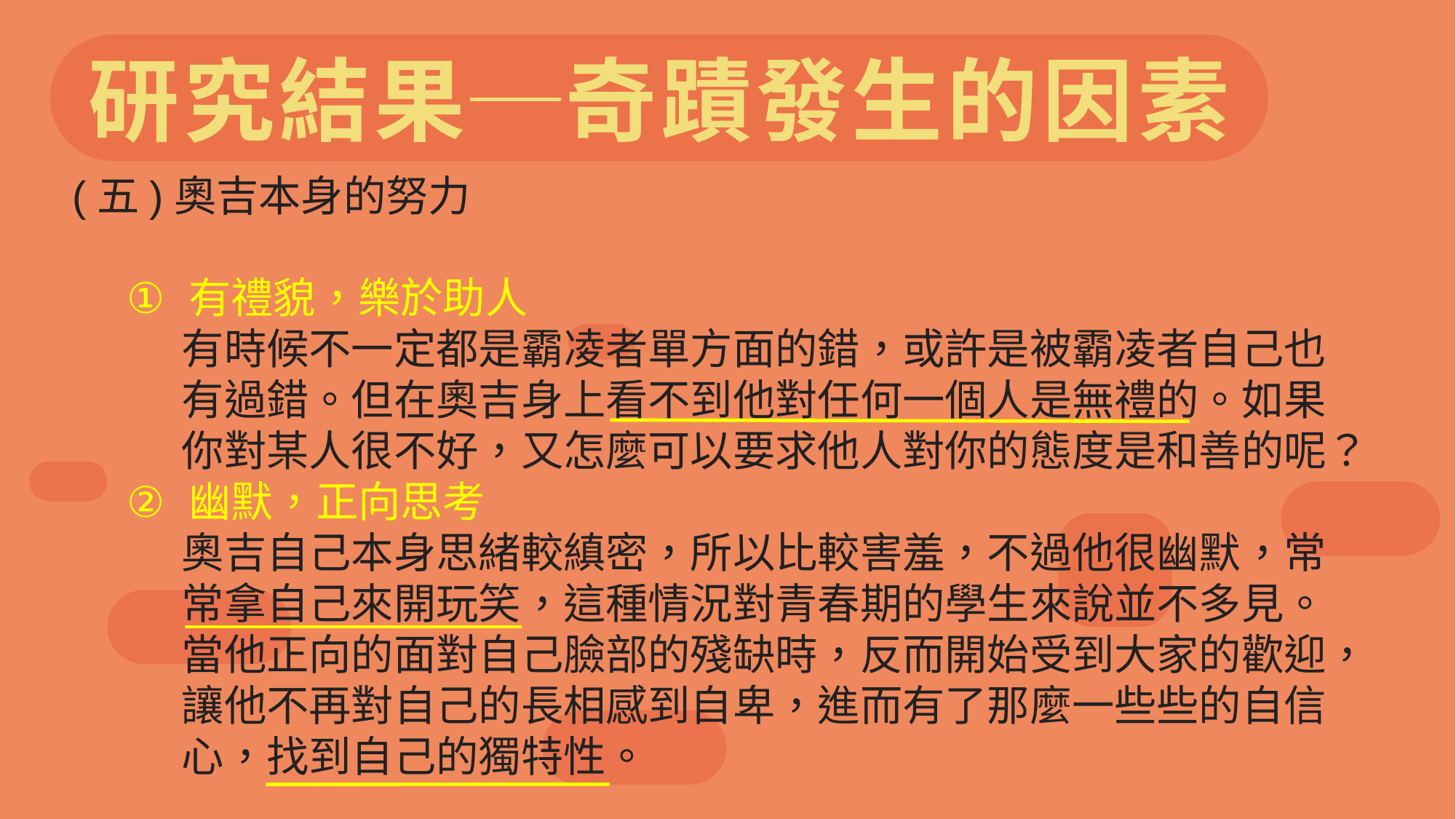

研究結果─奇蹟發生的因素
(五)奧吉本身的努力

有禮貌，樂於助人
有時候不一定都是霸凌者單方面的錯，或許是被霸凌者自己也有過錯。但在奧吉身上看不到他對任何一個人是無禮的。如果你對某人很不好，又怎麼可以要求他人對你的態度是和善的呢？
幽默，正向思考
奧吉自己本身思緒較縝密，所以比較害羞，不過他很幽默，常常拿自己來開玩笑，這種情況對青春期的學生來說並不多見。當他正向的面對自己臉部的殘缺時，反而開始受到大家的歡迎，讓他不再對自己的長相感到自卑，進而有了那麼一些些的自信心，找到自己的獨特性。